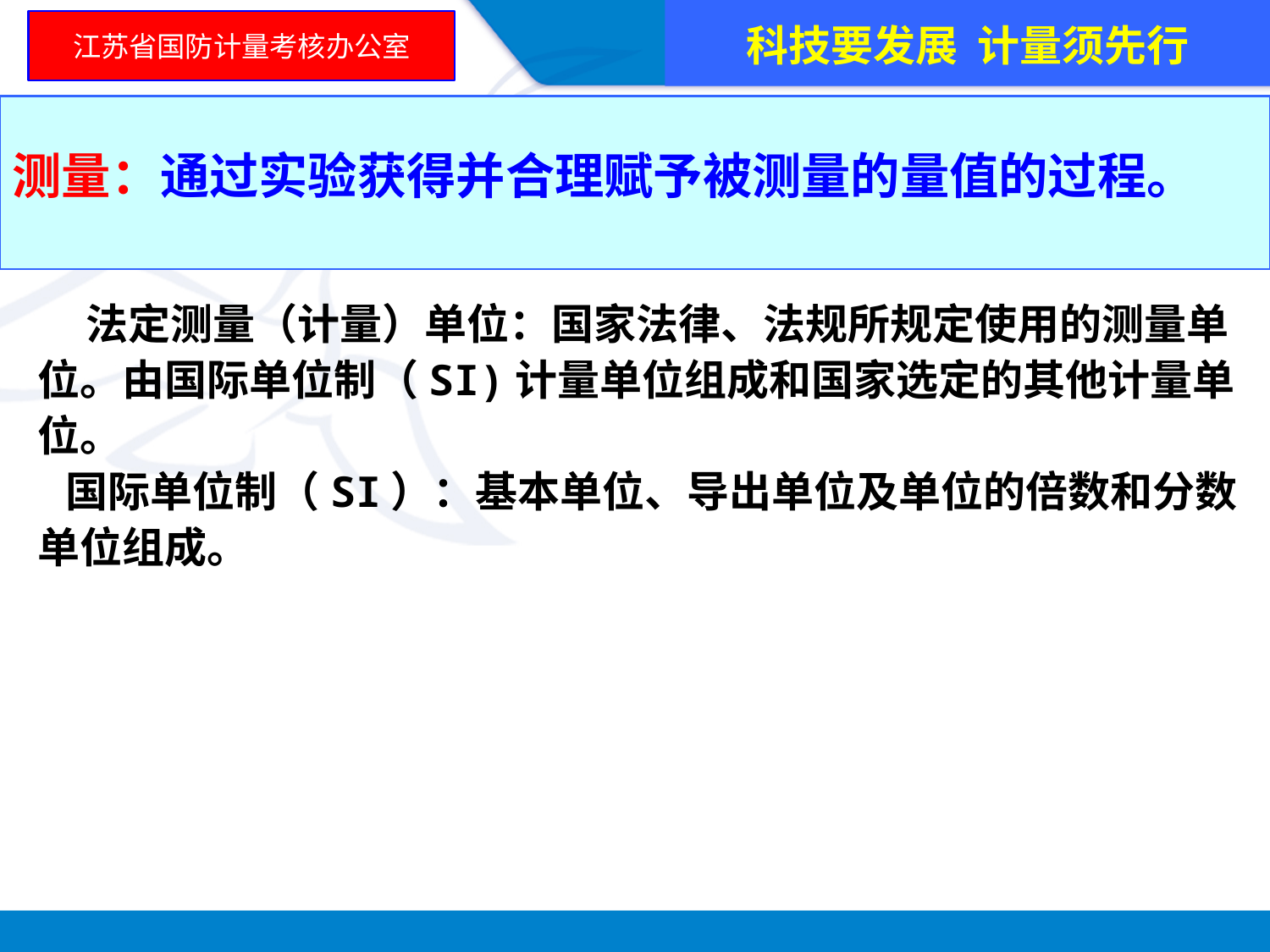

科技要发展  计量须先行
江苏省国防计量考核办公室
测量：通过实验获得并合理赋予被测量的量值的过程。

    法定测量（计量）单位：国家法律、法规所规定使用的测量单位。由国际单位制（SI)计量单位组成和国家选定的其他计量单位。
   国际单位制（SI）：基本单位、导出单位及单位的倍数和分数单位组成。